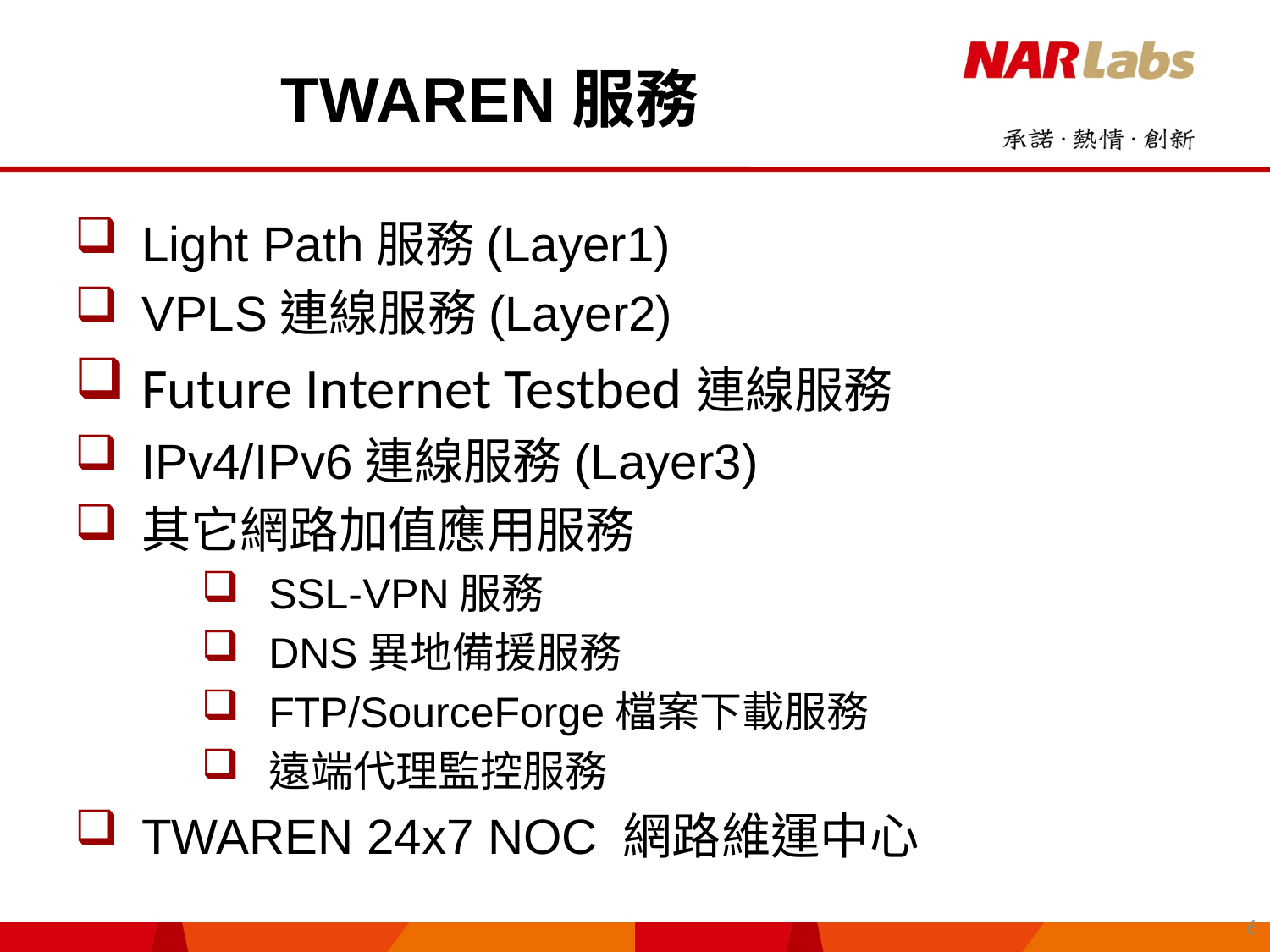

TWAREN服務
Light Path服務(Layer1)
VPLS連線服務(Layer2)
Future Internet Testbed連線服務
IPv4/IPv6連線服務(Layer3)
其它網路加值應用服務
SSL-VPN服務
DNS異地備援服務
FTP/SourceForge檔案下載服務
遠端代理監控服務
TWAREN 24x7 NOC 網路維運中心

6